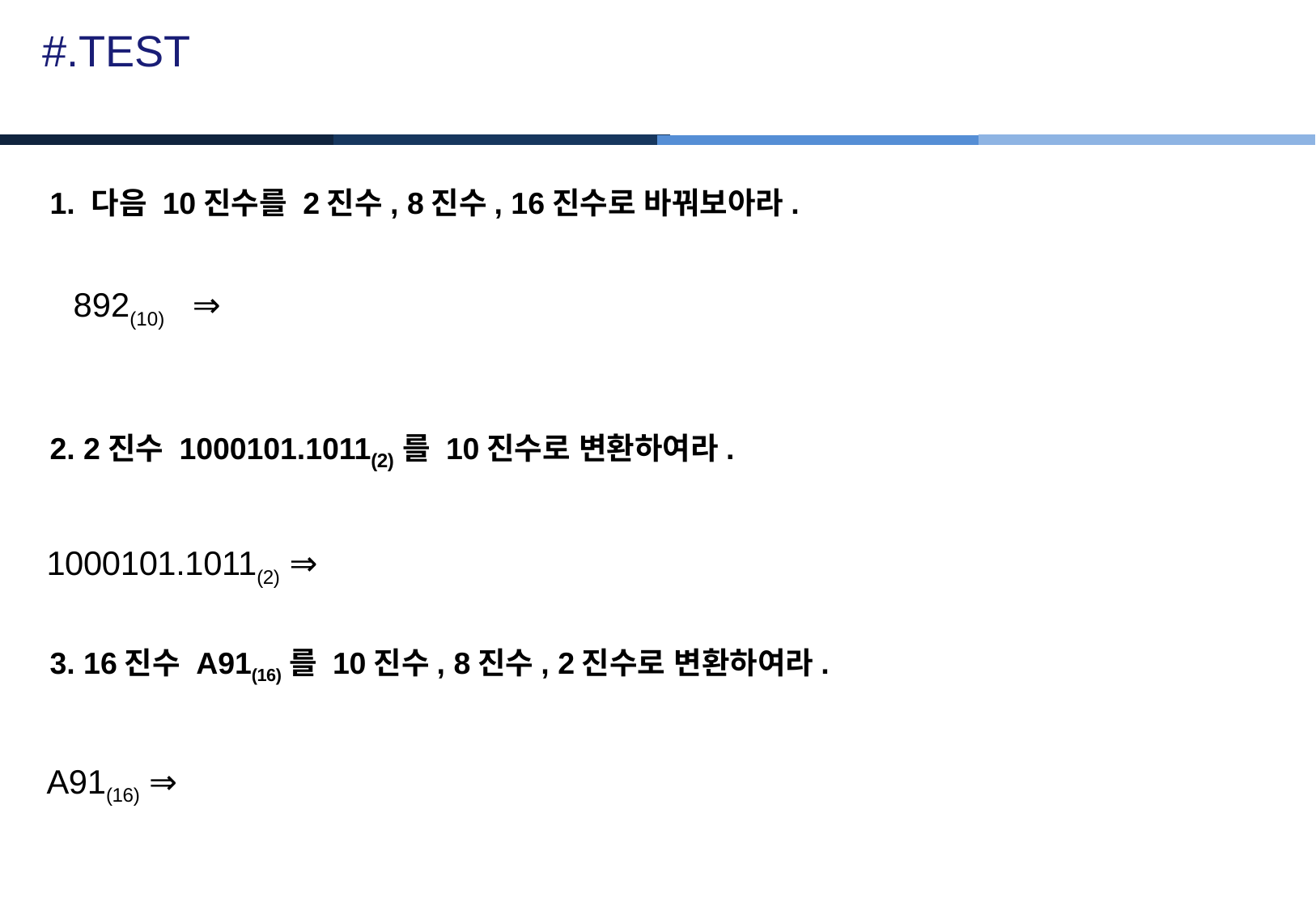

#.TEST
1. 다음 10진수를 2진수, 8진수, 16진수로 바꿔보아라.
| 892(10) ⇒ |
| --- |
2. 2진수 1000101.1011(2)를 10진수로 변환하여라.
| 1000101.1011(2) ⇒ |
| --- |
3. 16진수 A91(16)를 10진수, 8진수, 2진수로 변환하여라.
| A91(16) ⇒ |
| --- |